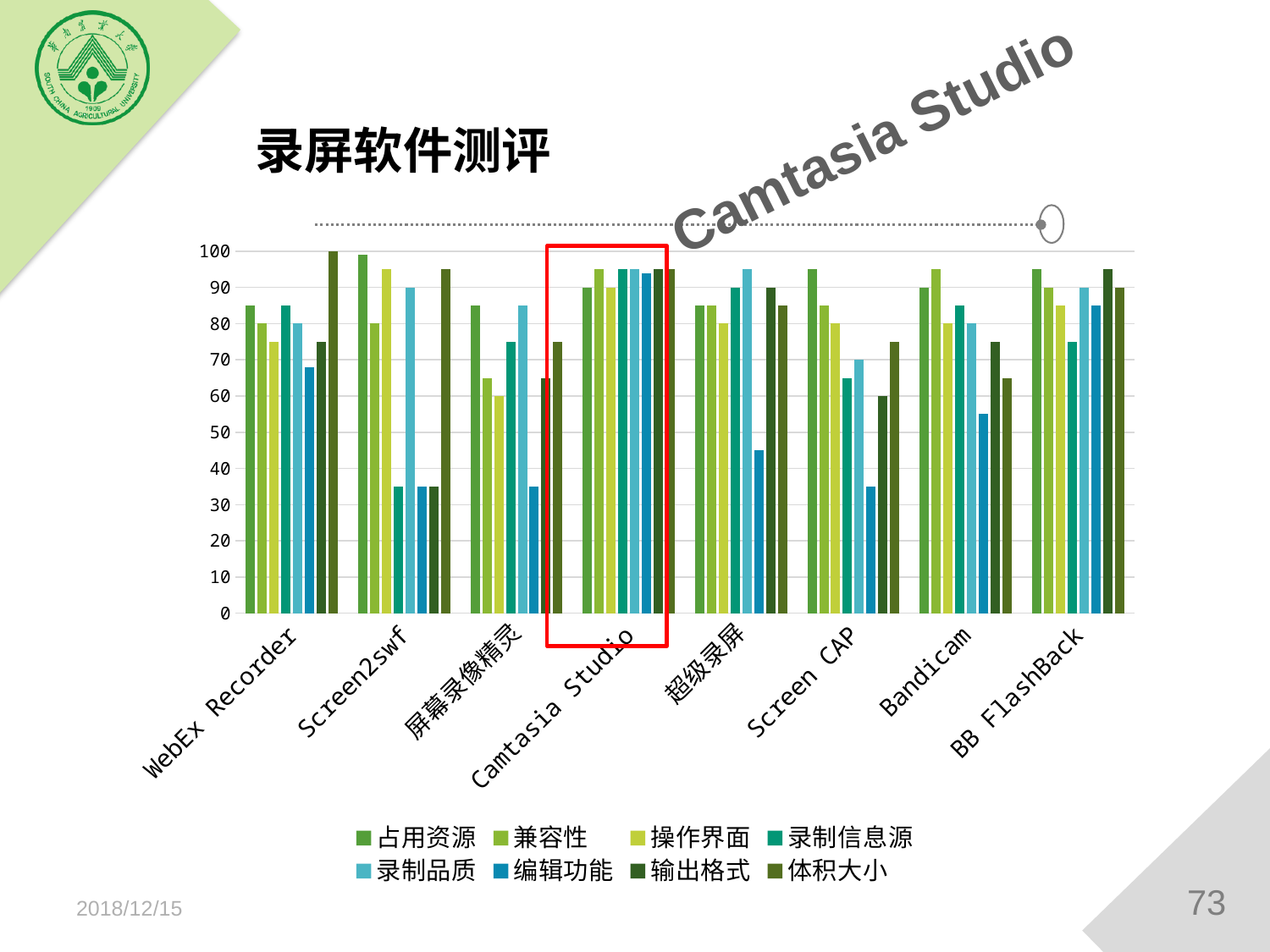

Camtasia Studio
# 录屏软件测评

### Chart

| Category | 占用资源 | 兼容性 | 操作界面 | 录制信息源 | 录制品质 | 编辑功能 | 输出格式 | 体积大小 |
|---|---|---|---|---|---|---|---|---|
| WebEx Recorder | 85.0 | 80.0 | 75.0 | 85.0 | 80.0 | 68.0 | 75.0 | 100.0 |
| Screen2swf | 99.0 | 80.0 | 95.0 | 35.0 | 90.0 | 35.0 | 35.0 | 95.0 |
| 屏幕录像精灵 | 85.0 | 65.0 | 60.0 | 75.0 | 85.0 | 35.0 | 65.0 | 75.0 |
| Camtasia Studio | 90.0 | 95.0 | 90.0 | 95.0 | 95.0 | 94.0 | 95.0 | 95.0 |
| 超级录屏 | 85.0 | 85.0 | 80.0 | 90.0 | 95.0 | 45.0 | 90.0 | 85.0 |
| Screen CAP | 95.0 | 85.0 | 80.0 | 65.0 | 70.0 | 35.0 | 60.0 | 75.0 |
| Bandicam | 90.0 | 95.0 | 80.0 | 85.0 | 80.0 | 55.0 | 75.0 | 65.0 |
| BB FlashBack | 95.0 | 90.0 | 85.0 | 75.0 | 90.0 | 85.0 | 95.0 | 90.0 |
73
2018/12/15